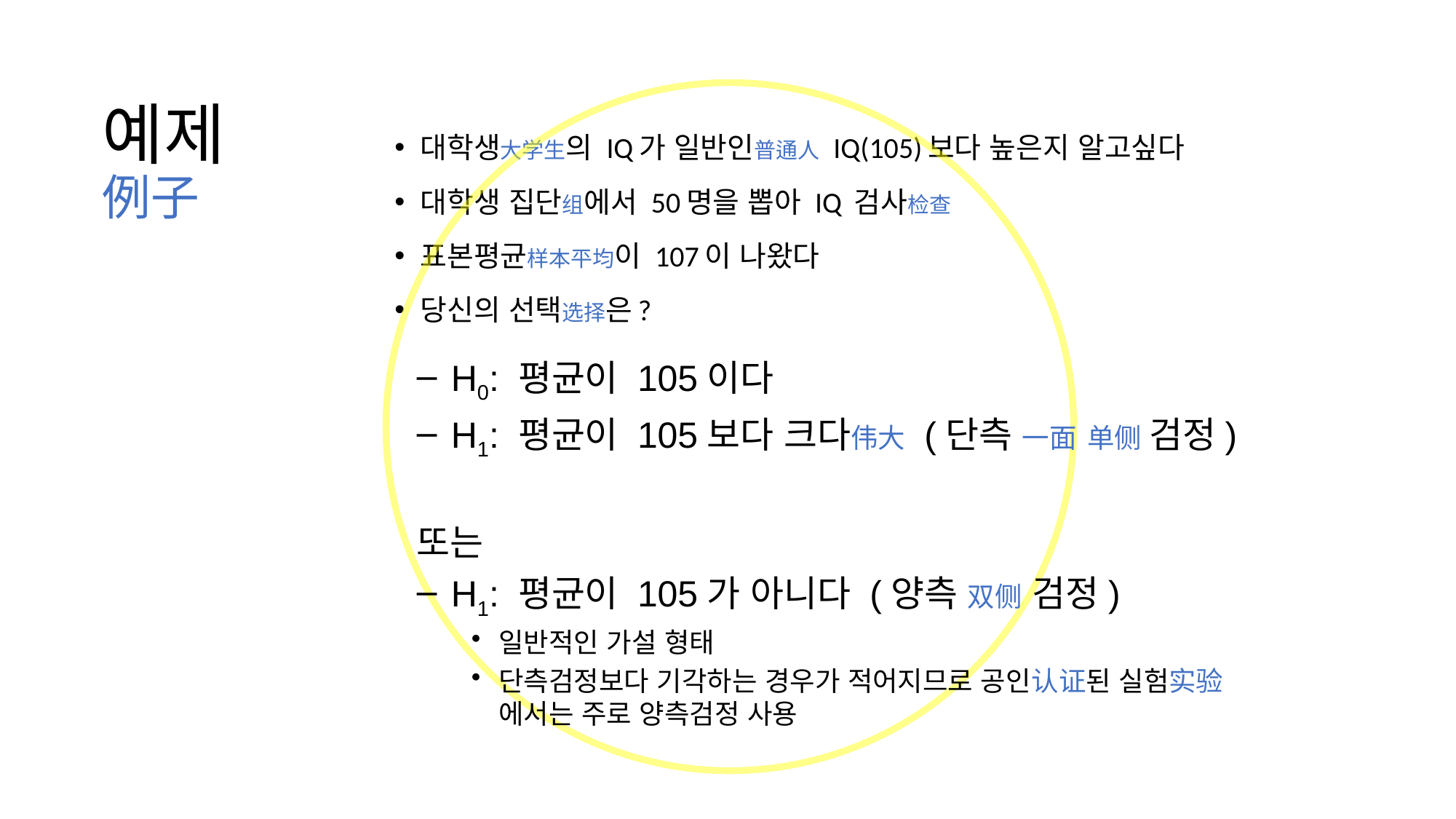

# 예제 例子

대학생大学生의 IQ가 일반인普通人 IQ(105)보다 높은지 알고싶다
대학생 집단组에서 50명을 뽑아 IQ 검사检查
표본평균样本平均이 107이 나왔다
당신의 선택选择은?

H0: 평균이 105이다
H1: 평균이 105보다 크다伟大 (단측 一面 单侧 검정)

또는
H1: 평균이 105가 아니다 (양측 双侧 검정)
일반적인 가설 형태
단측검정보다 기각하는 경우가 적어지므로 공인认证된 실험实验에서는 주로 양측검정 사용